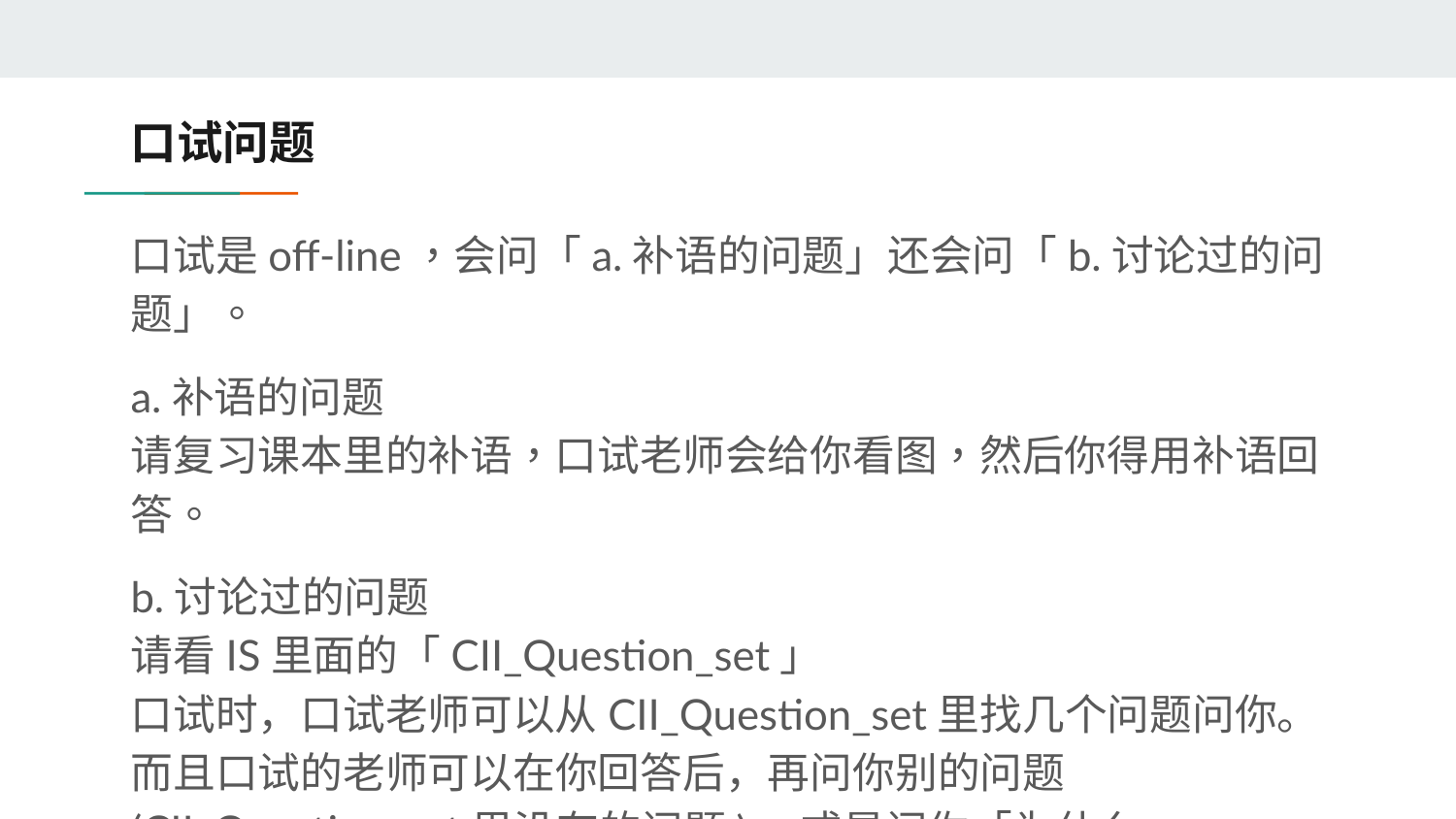

# 口试问题
口试是off-line，会问「a.补语的问题」还会问「b.讨论过的问题」。
a.补语的问题
请复习课本里的补语，口试老师会给你看图，然后你得用补语回答。
b.讨论过的问题
请看IS里面的「CII_Question_set」
口试时，口试老师可以从CII_Question_set里找几个问题问你。
而且口试的老师可以在你回答后，再问你别的问题(CII_Question_set里没有的问题)，或是问你「为什么」。